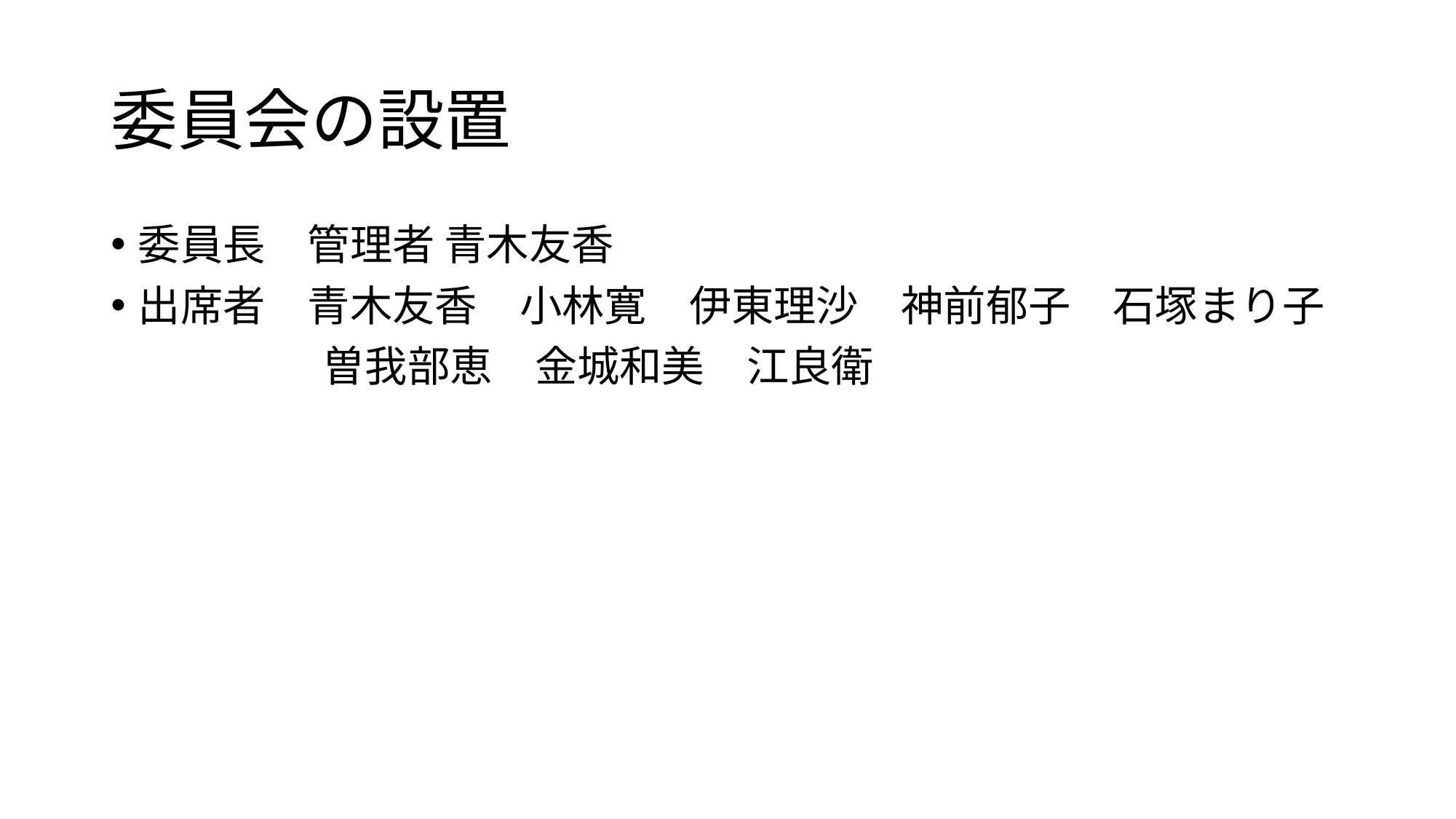

# 委員会の設置
委員長　管理者 青木友香
出席者　青木友香　小林寛　伊東理沙　神前郁子　石塚まり子
　　　　　曽我部恵　金城和美　江良衛